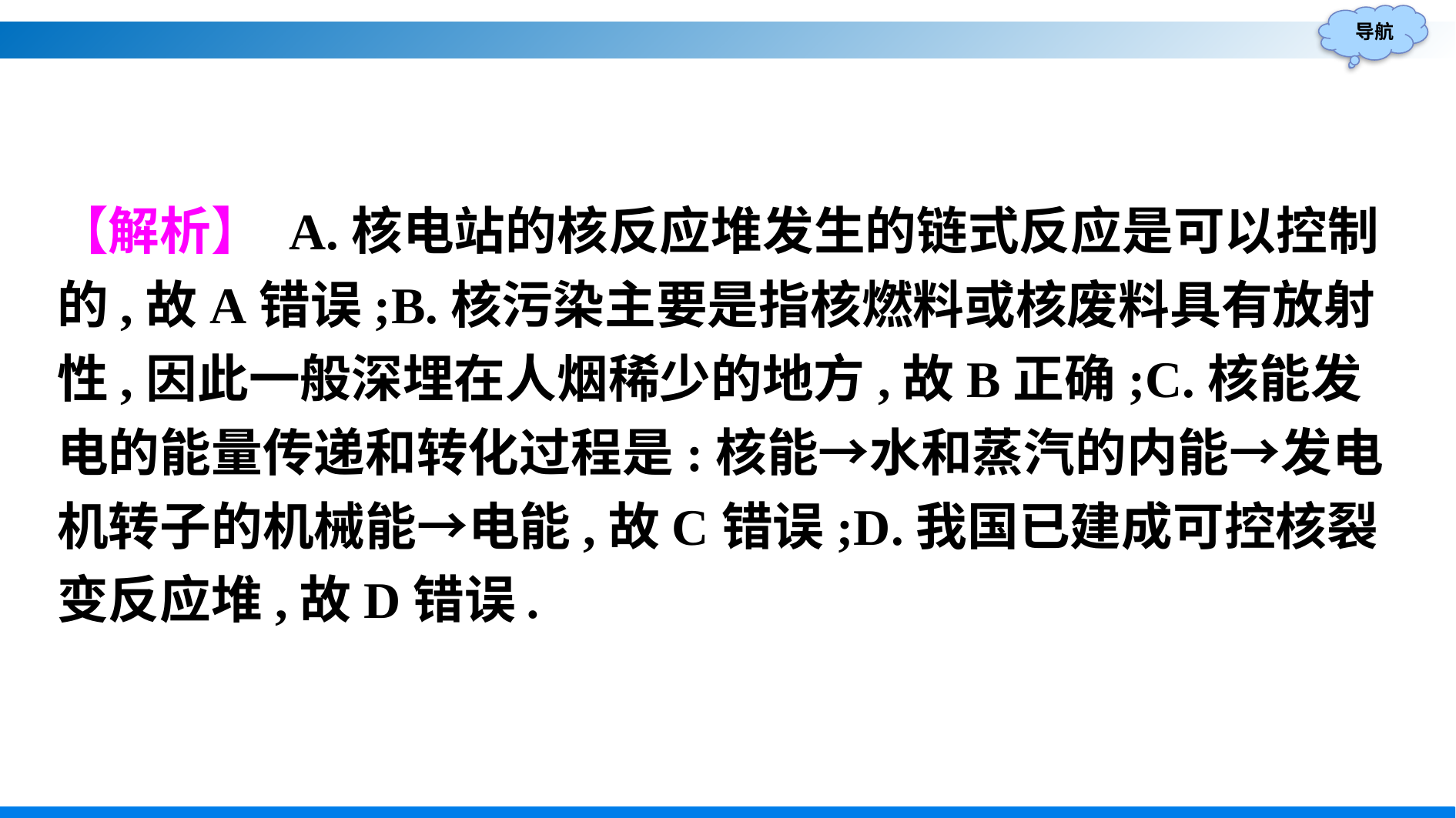

【解析】 A.核电站的核反应堆发生的链式反应是可以控制的,故A错误;B.核污染主要是指核燃料或核废料具有放射性,因此一般深埋在人烟稀少的地方,故B正确;C.核能发电的能量传递和转化过程是:核能→水和蒸汽的内能→发电机转子的机械能→电能,故C错误;D.我国已建成可控核裂变反应堆,故D错误.